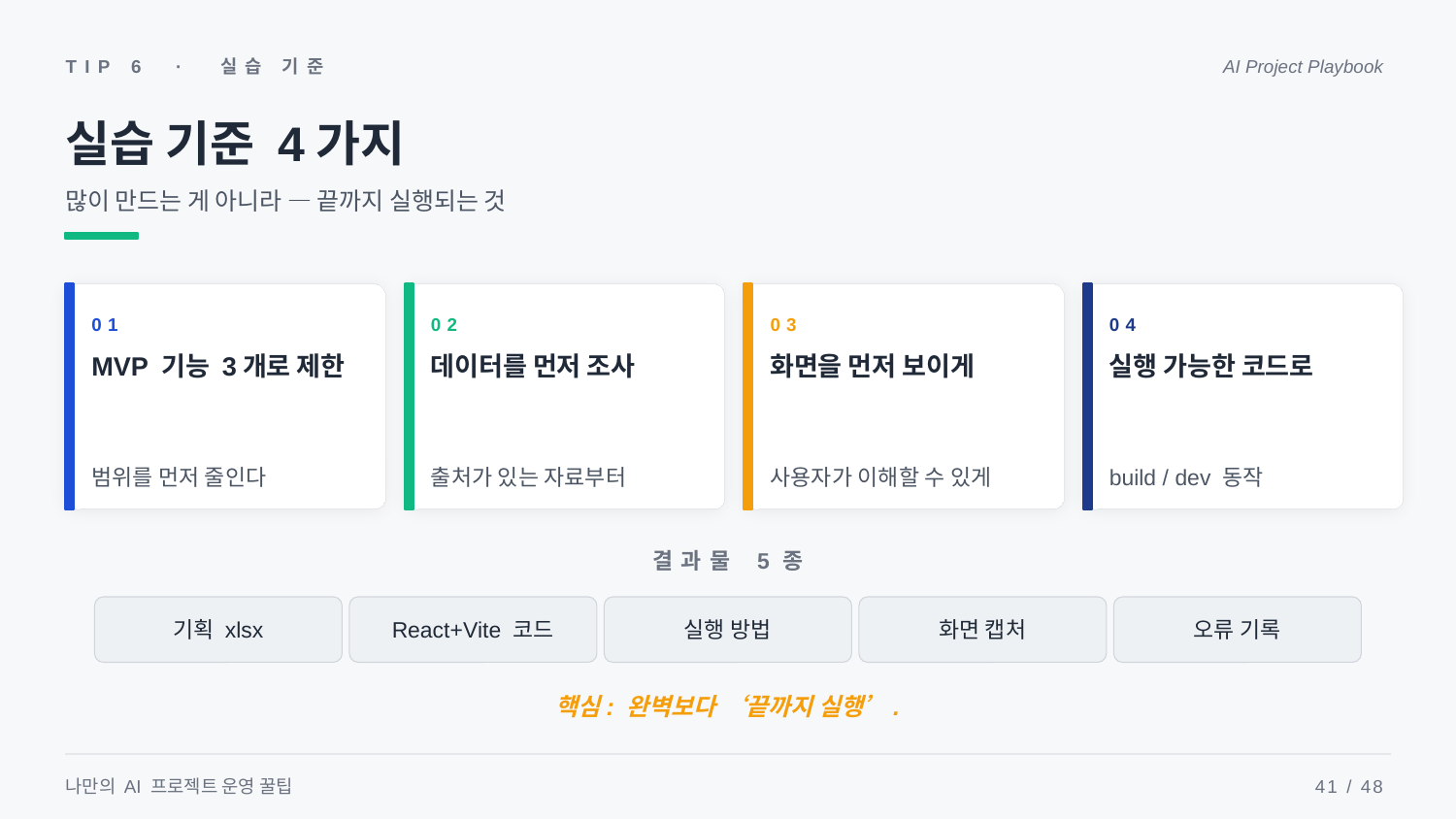

TIP 6  ·  실습 기준
AI Project Playbook
실습 기준 4가지
많이 만드는 게 아니라 — 끝까지 실행되는 것

01
02
03
04
MVP 기능 3개로 제한
데이터를 먼저 조사
화면을 먼저 보이게
실행 가능한 코드로
범위를 먼저 줄인다
출처가 있는 자료부터
사용자가 이해할 수 있게
build / dev 동작
결과물 5종

기획 xlsx
React+Vite 코드
실행 방법
화면 캡처
오류 기록
핵심: 완벽보다 ‘끝까지 실행’.

나만의 AI 프로젝트 운영 꿀팁
41 / 48